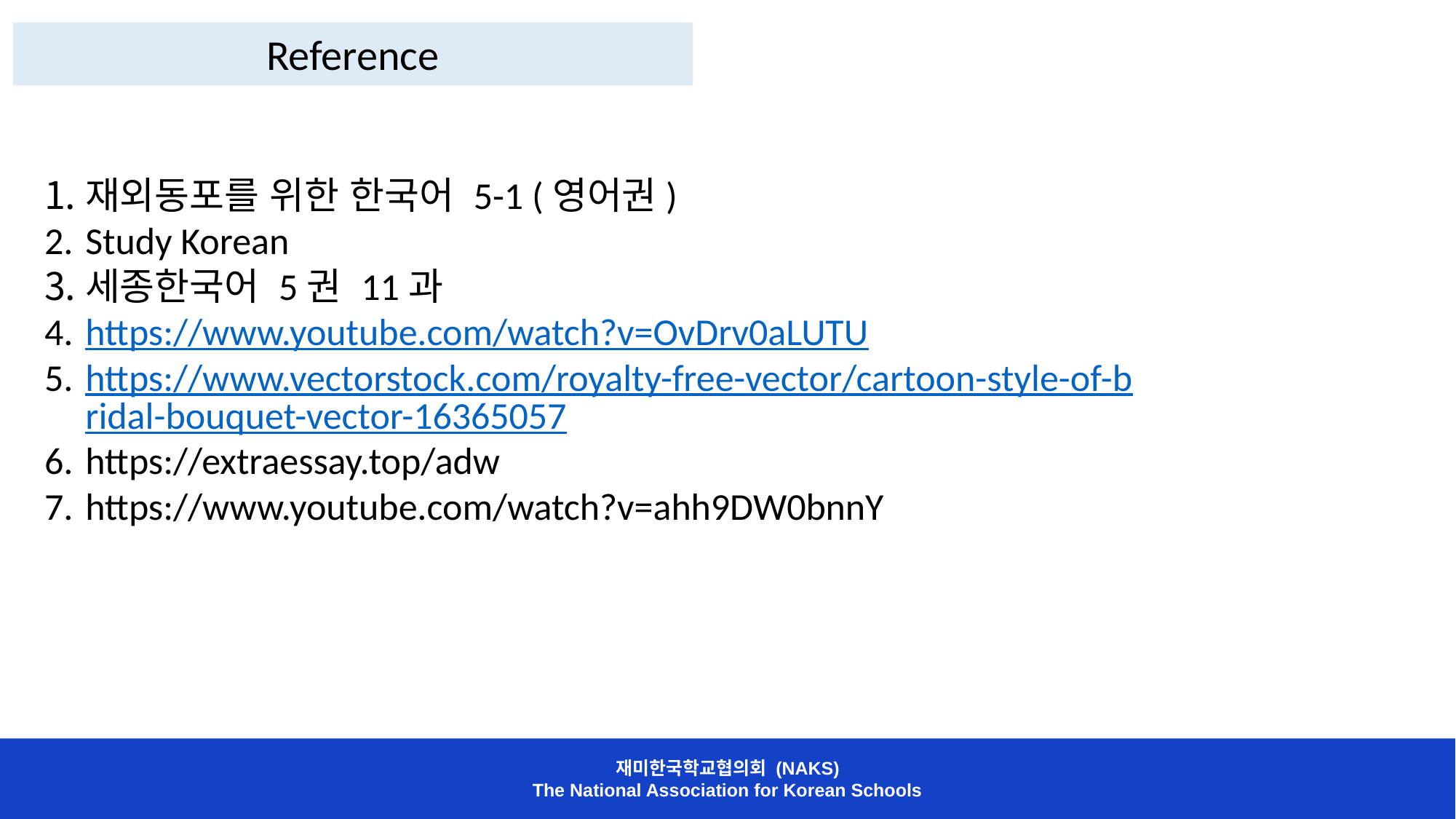

Reference
재외동포를 위한 한국어 5-1 (영어권)
Study Korean
세종한국어 5권 11과
https://www.youtube.com/watch?v=OvDrv0aLUTU
https://www.vectorstock.com/royalty-free-vector/cartoon-style-of-bridal-bouquet-vector-16365057
https://extraessay.top/adw
https://www.youtube.com/watch?v=ahh9DW0bnnY

재미한국학교협의회 (NAKS)
The National Association for Korean Schools